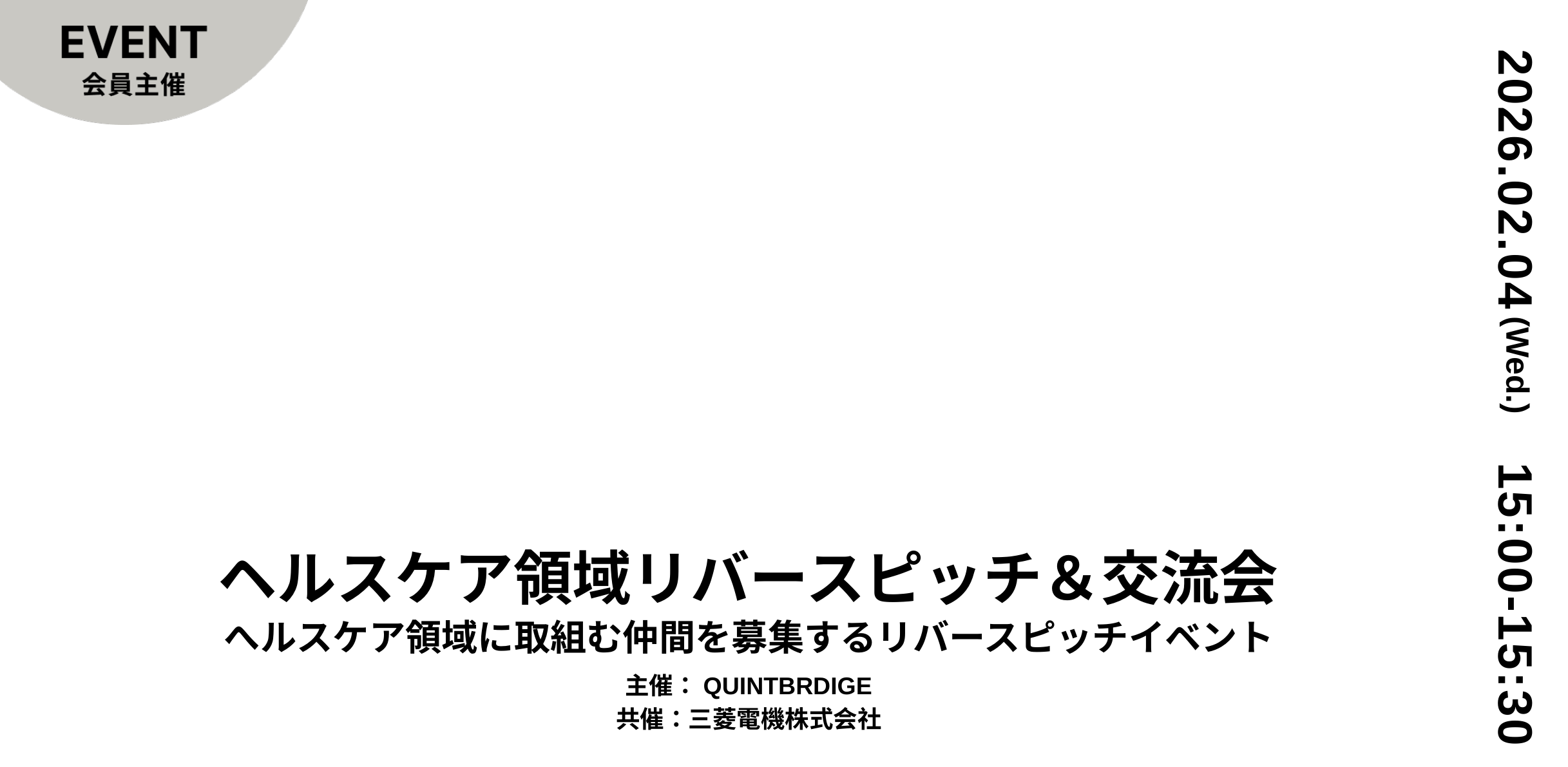

2026.02.04
(Wed.)
# ヘルスケア領域リバースピッチ＆交流会
15:00-15:30
へルスケア領域に取組む仲間を募集するリバースピッチイベント
主催：QUINTBRDIGE
共催：三菱電機株式会社